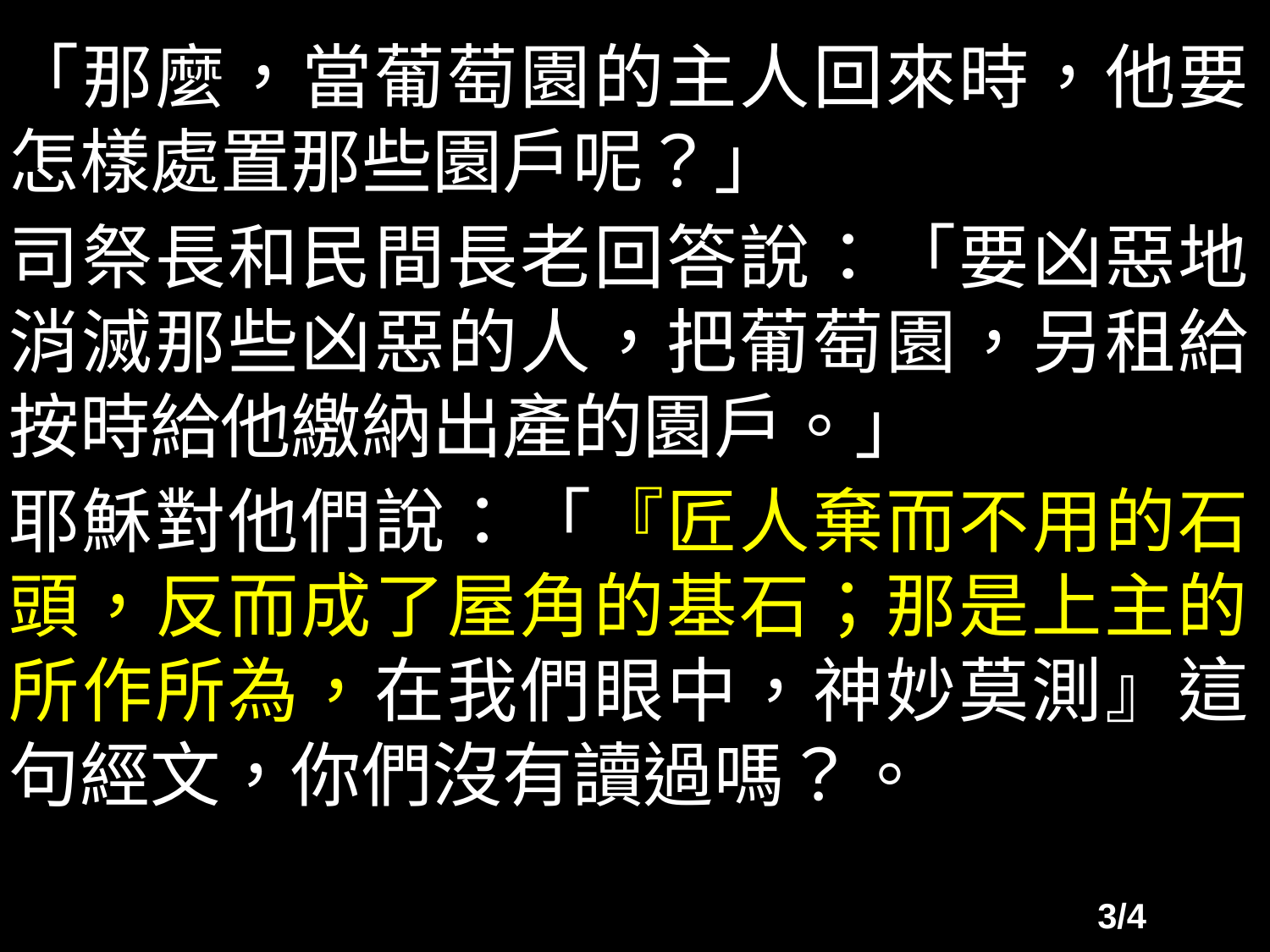

「那麼，當葡萄園的主人回來時，他要怎樣處置那些園戶呢？」
司祭長和民間長老回答說：「要凶惡地消滅那些凶惡的人，把葡萄園，另租給按時給他繳納出產的園戶。」
耶穌對他們說：「『匠人棄而不用的石頭，反而成了屋角的基石；那是上主的所作所為，在我們眼中，神妙莫測』這句經文，你們沒有讀過嗎？。
3/4